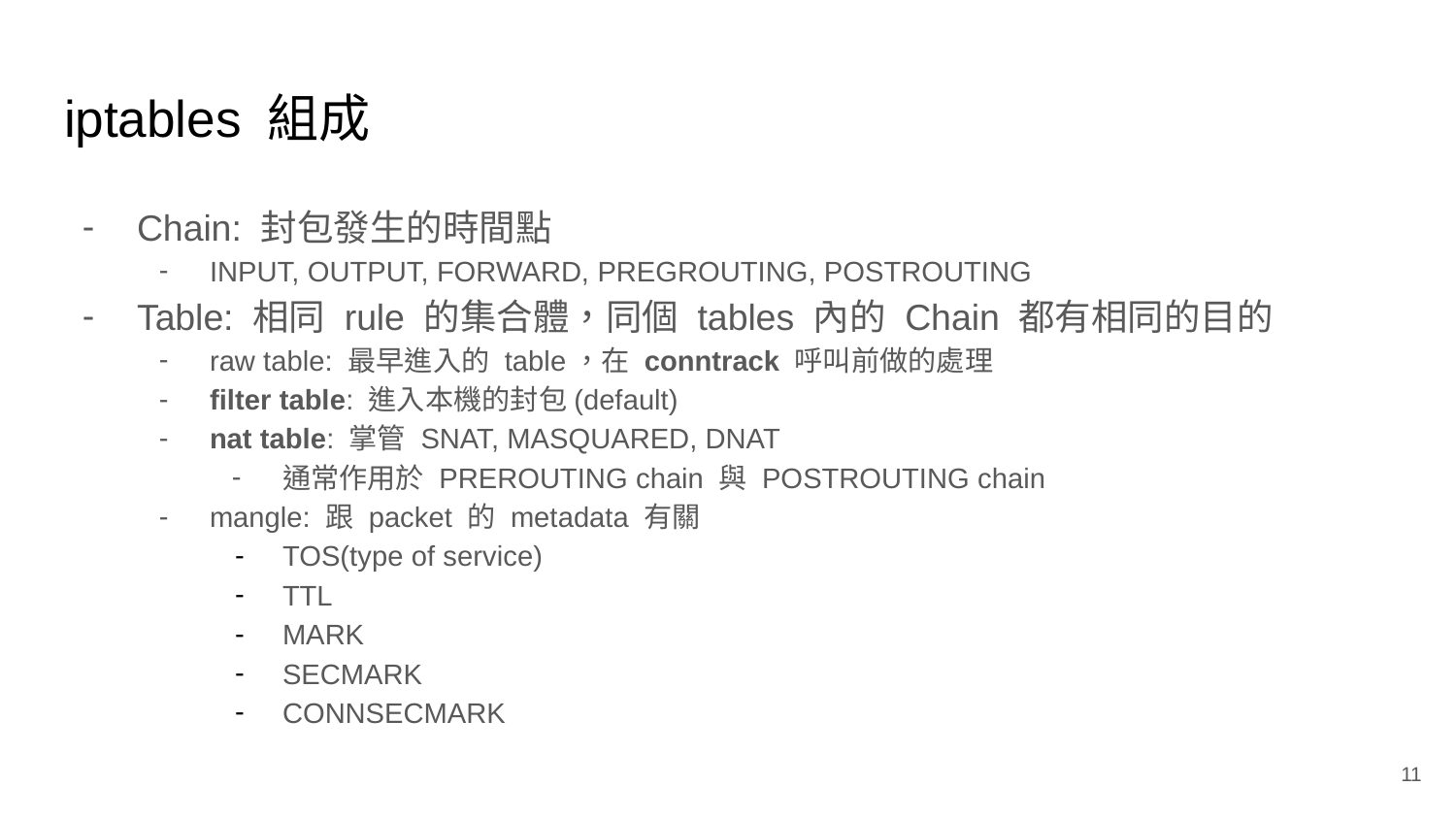

# iptables 組成
Chain: 封包發生的時間點
INPUT, OUTPUT, FORWARD, PREGROUTING, POSTROUTING
Table: 相同 rule 的集合體，同個 tables 內的 Chain 都有相同的目的
raw table: 最早進入的 table，在 conntrack 呼叫前做的處理
filter table: 進入本機的封包(default)
nat table: 掌管 SNAT, MASQUARED, DNAT
通常作用於 PREROUTING chain 與 POSTROUTING chain
mangle: 跟 packet 的 metadata 有關
TOS(type of service)
TTL
MARK
SECMARK
CONNSECMARK
11